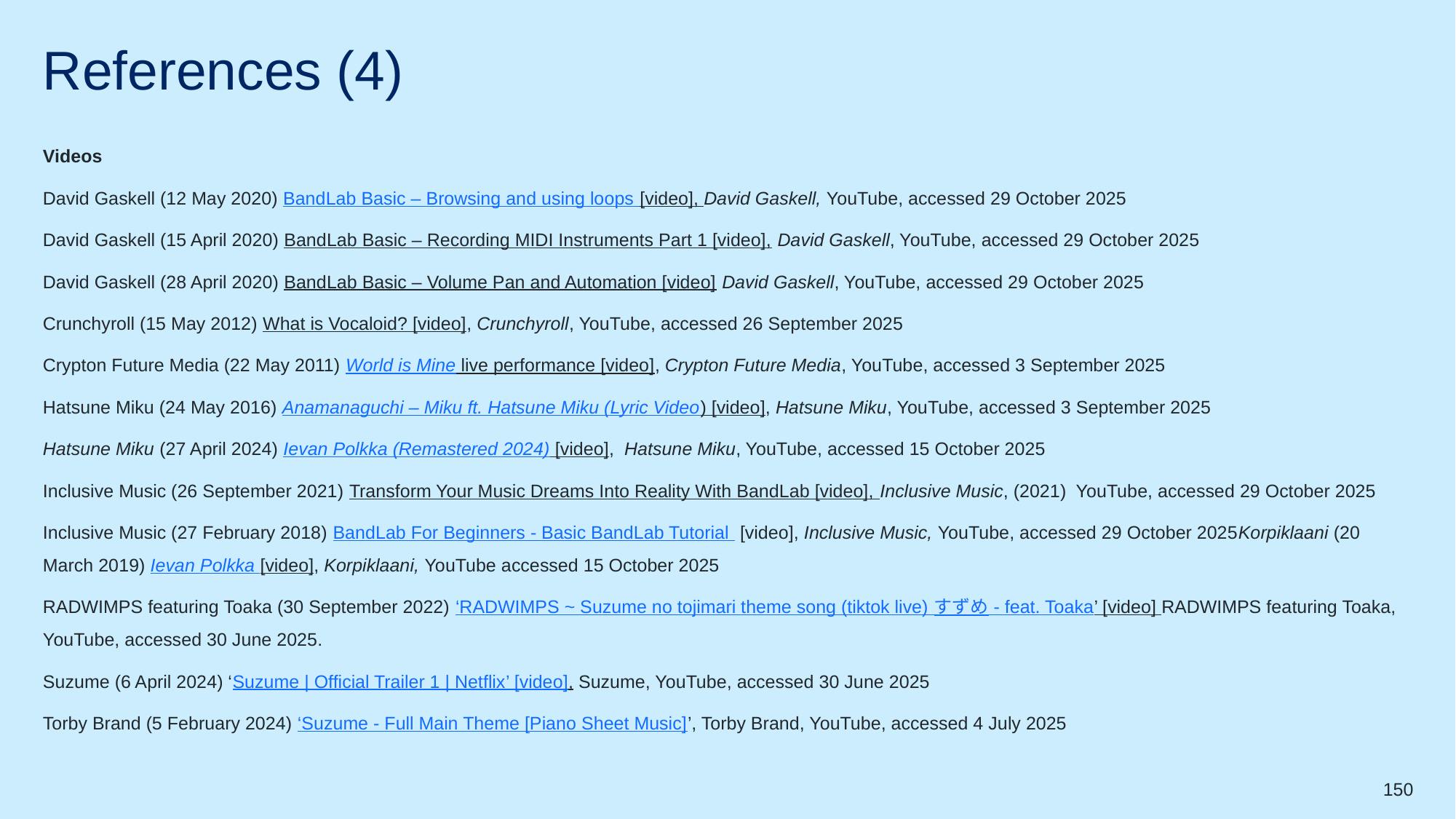

# References (4)
Videos
David Gaskell (12 May 2020) BandLab Basic – Browsing and using loops [video], David Gaskell, YouTube, accessed 29 October 2025
David Gaskell (15 April 2020) BandLab Basic – Recording MIDI Instruments Part 1 [video], David Gaskell, YouTube, accessed 29 October 2025
David Gaskell (28 April 2020) BandLab Basic – Volume Pan and Automation [video] David Gaskell, YouTube, accessed 29 October 2025
Crunchyroll (15 May 2012) What is Vocaloid? [video], Crunchyroll, YouTube, accessed 26 September 2025
Crypton Future Media (22 May 2011) World is Mine live performance [video], Crypton Future Media, YouTube, accessed 3 September 2025
Hatsune Miku (24 May 2016) Anamanaguchi – Miku ft. Hatsune Miku (Lyric Video) [video], Hatsune Miku, YouTube, accessed 3 September 2025
Hatsune Miku (27 April 2024) Ievan Polkka (Remastered 2024) [video],  Hatsune Miku, YouTube, accessed 15 October 2025
Inclusive Music (26 September 2021) Transform Your Music Dreams Into Reality With BandLab [video], Inclusive Music, (2021)  YouTube, accessed 29 October 2025
Inclusive Music (27 February 2018) BandLab For Beginners - Basic BandLab Tutorial  [video], Inclusive Music, YouTube, accessed 29 October 2025Korpiklaani (20 March 2019) Ievan Polkka [video], Korpiklaani, YouTube accessed 15 October 2025
RADWIMPS featuring Toaka (30 September 2022) ‘RADWIMPS ~ Suzume no tojimari theme song (tiktok live) すずめ - feat. Toaka’ [video] RADWIMPS featuring Toaka, YouTube, accessed 30 June 2025.
Suzume (6 April 2024) ‘Suzume | Official Trailer 1 | Netflix’ [video], Suzume, YouTube, accessed 30 June 2025
Torby Brand (5 February 2024) ‘Suzume - Full Main Theme [Piano Sheet Music]’, Torby Brand, YouTube, accessed 4 July 2025
150